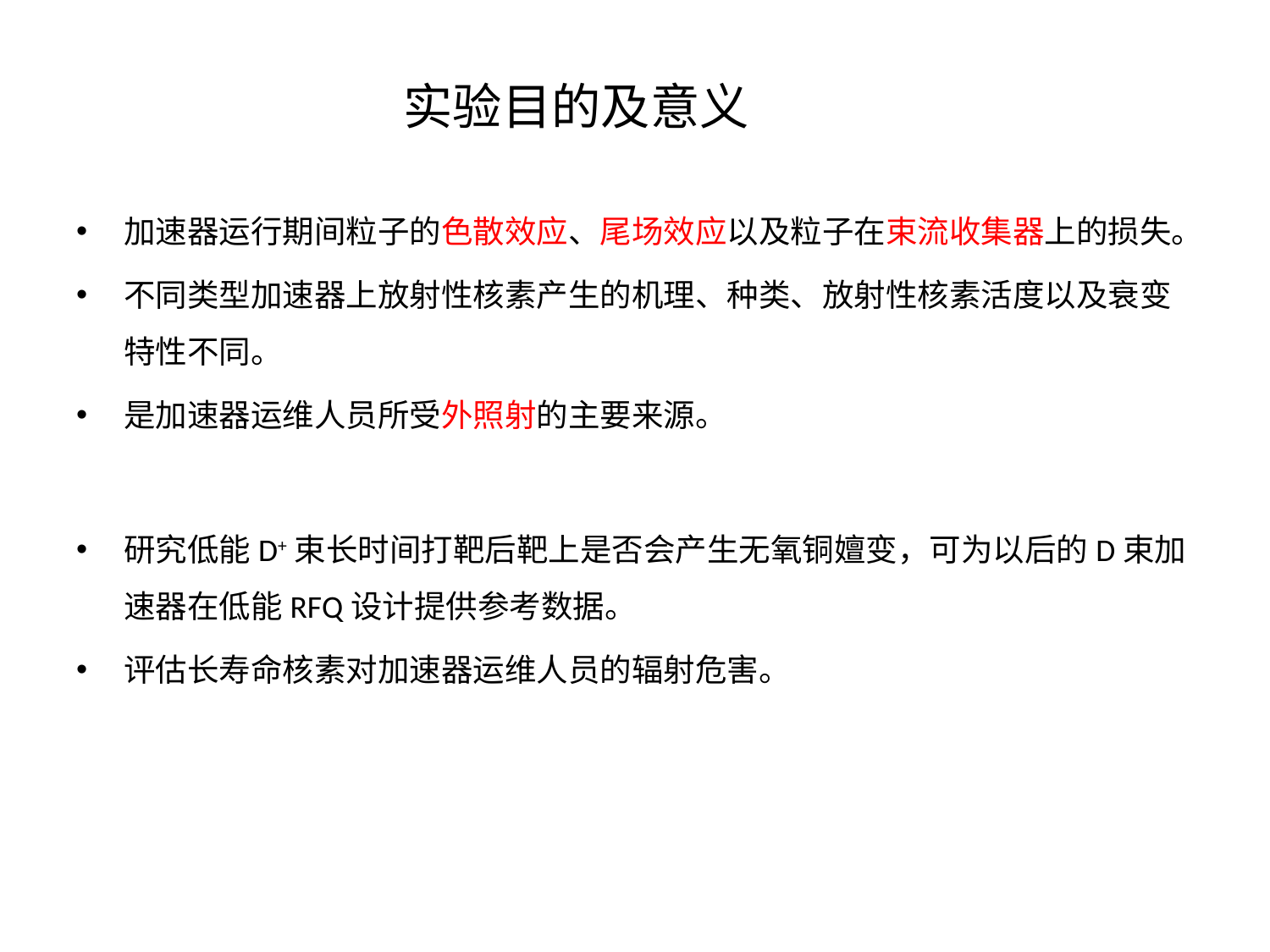

# 实验目的及意义
加速器运行期间粒子的色散效应、尾场效应以及粒子在束流收集器上的损失。
不同类型加速器上放射性核素产生的机理、种类、放射性核素活度以及衰变特性不同。
是加速器运维人员所受外照射的主要来源。

研究低能D+束长时间打靶后靶上是否会产生无氧铜嬗变，可为以后的D束加速器在低能RFQ设计提供参考数据。
评估长寿命核素对加速器运维人员的辐射危害。